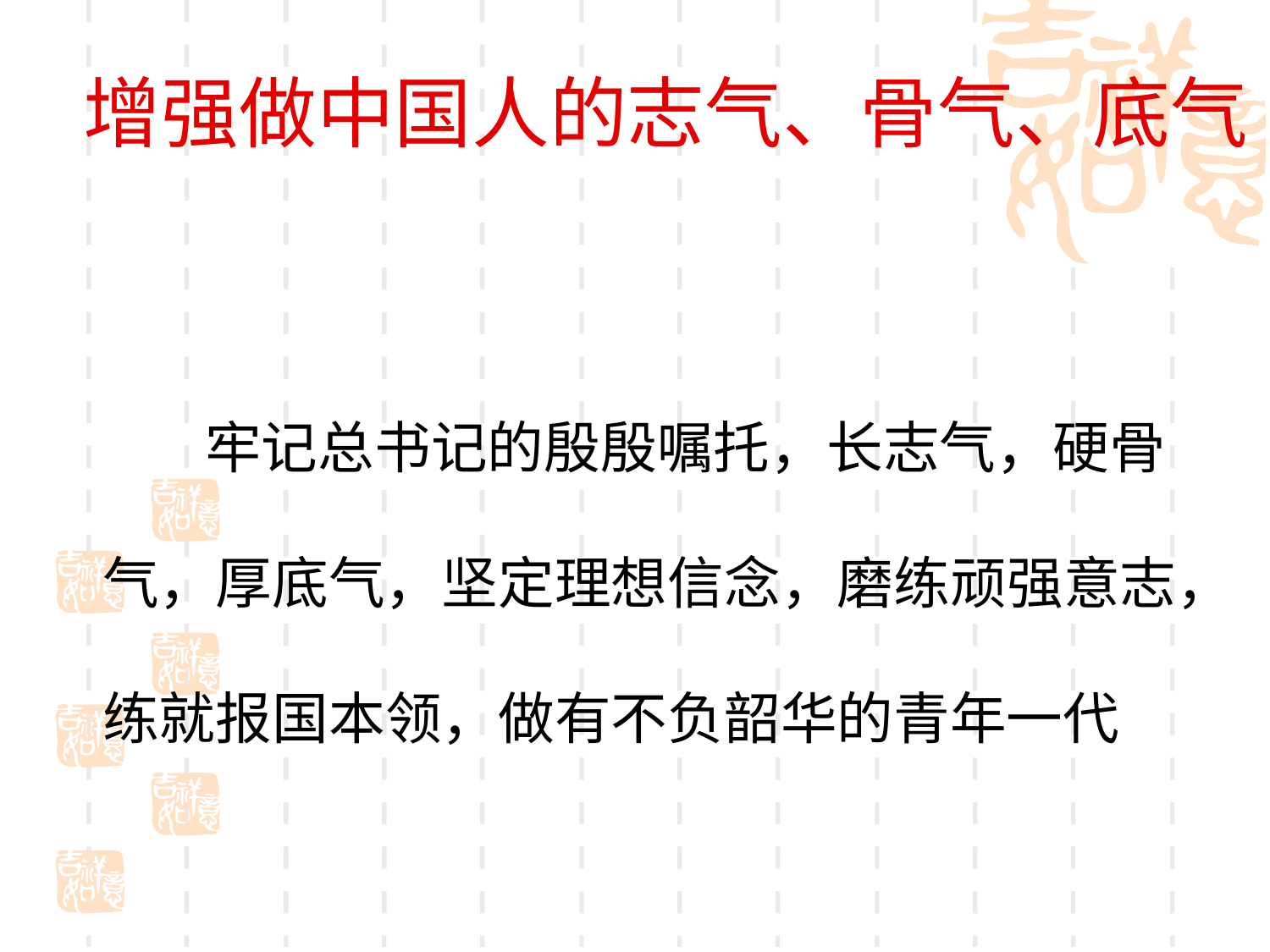

# 增强做中国人的志气、骨气、底气
       牢记总书记的殷殷嘱托，长志气，硬骨气，厚底气，坚定理想信念，磨练顽强意志，练就报国本领，做有不负韶华的青年一代